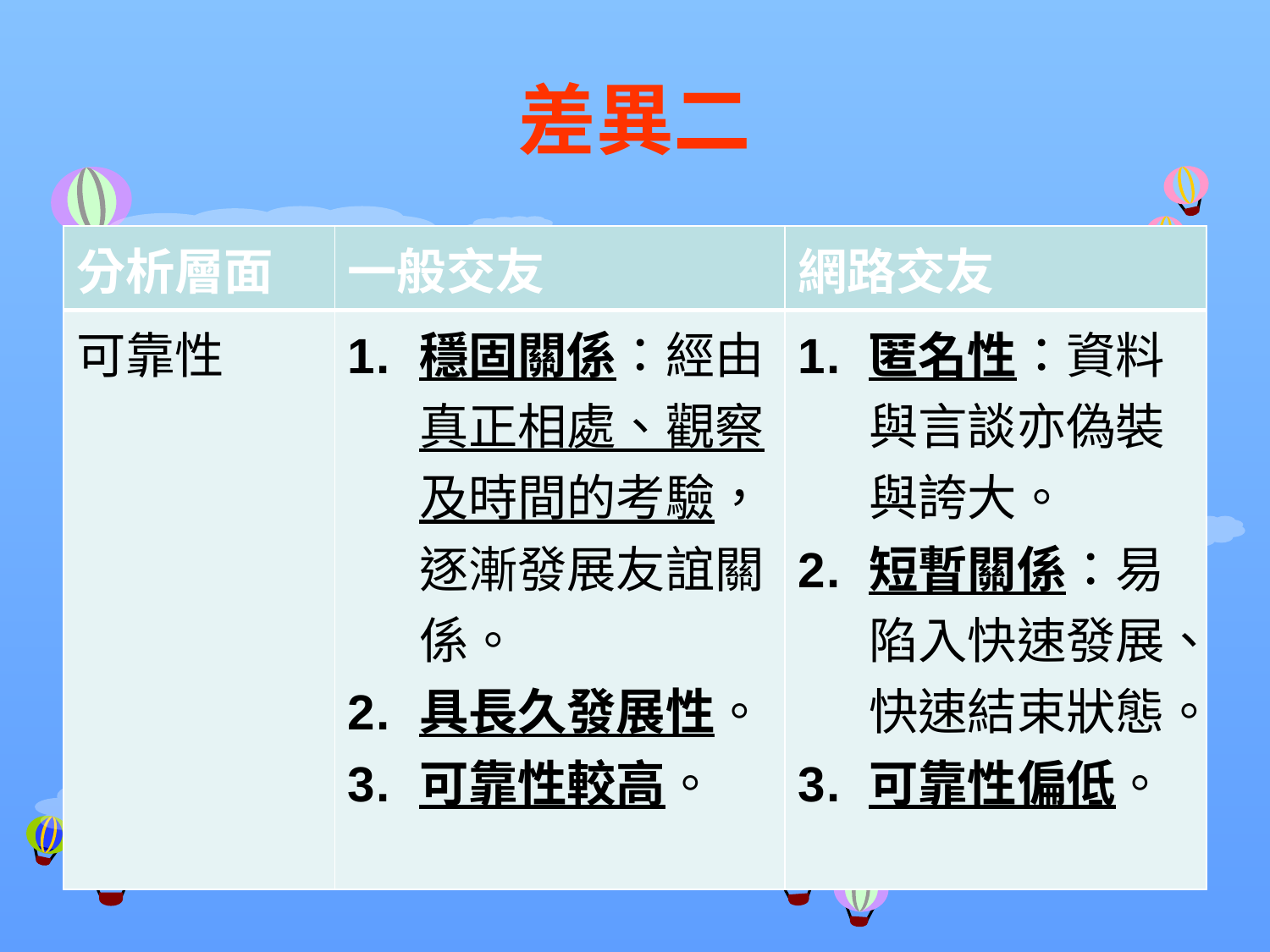

# 差異二
| 分析層面 | 一般交友 | 網路交友 |
| --- | --- | --- |
| 可靠性 | 穩固關係：經由真正相處、觀察及時間的考驗，逐漸發展友誼關係。 具長久發展性。 可靠性較高。 | 匿名性：資料與言談亦偽裝與誇大。 短暫關係：易陷入快速發展、快速結束狀態。 可靠性偏低。 |